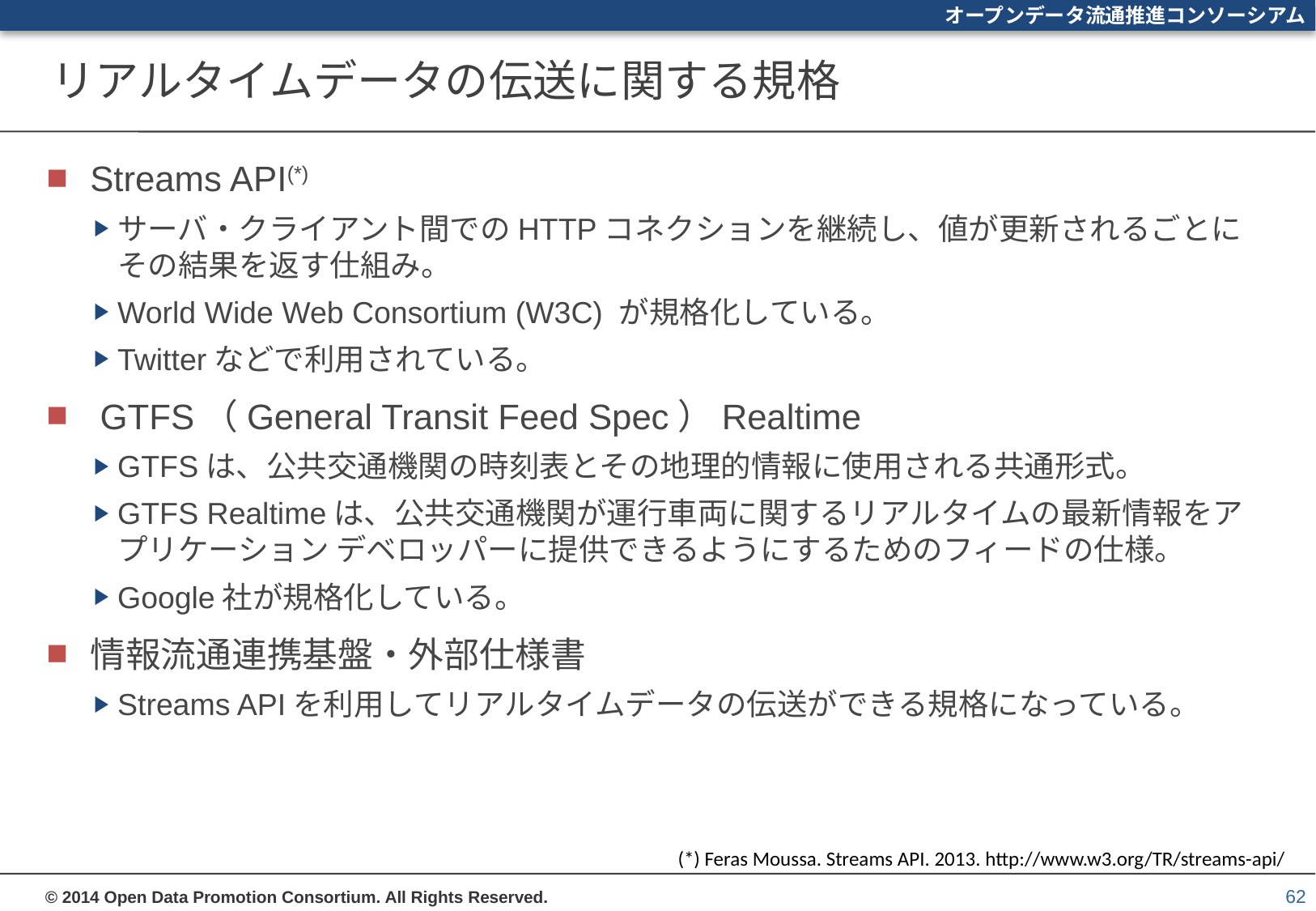

# リアルタイムデータの伝送に関する規格
Streams API(*)
サーバ・クライアント間でのHTTPコネクションを継続し、値が更新されるごとにその結果を返す仕組み。
World Wide Web Consortium (W3C) が規格化している。
Twitterなどで利用されている。
 GTFS（General Transit Feed Spec）Realtime
GTFSは、公共交通機関の時刻表とその地理的情報に使用される共通形式。
GTFS Realtimeは、公共交通機関が運行車両に関するリアルタイムの最新情報をアプリケーション デベロッパーに提供できるようにするためのフィードの仕様。
Google社が規格化している。
情報流通連携基盤・外部仕様書
Streams APIを利用してリアルタイムデータの伝送ができる規格になっている。
(*) Feras Moussa. Streams API. 2013. http://www.w3.org/TR/streams-api/
62